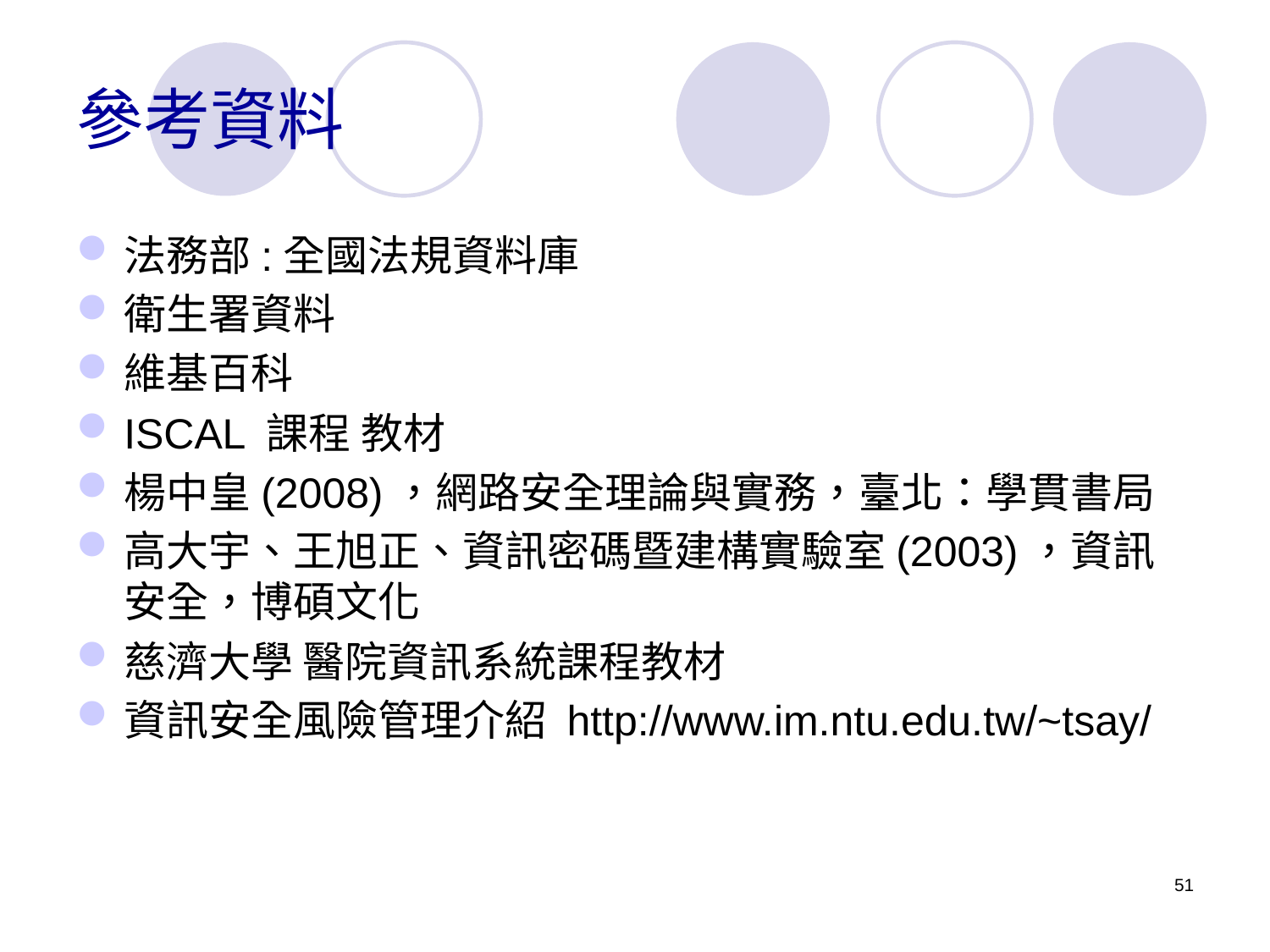

# 參考資料
法務部:全國法規資料庫
衛生署資料
維基百科
ISCAL 課程 教材
楊中皇(2008)，網路安全理論與實務，臺北：學貫書局
高大宇、王旭正、資訊密碼暨建構實驗室(2003)，資訊安全，博碩文化
慈濟大學 醫院資訊系統課程教材
資訊安全風險管理介紹 http://www.im.ntu.edu.tw/~tsay/
51